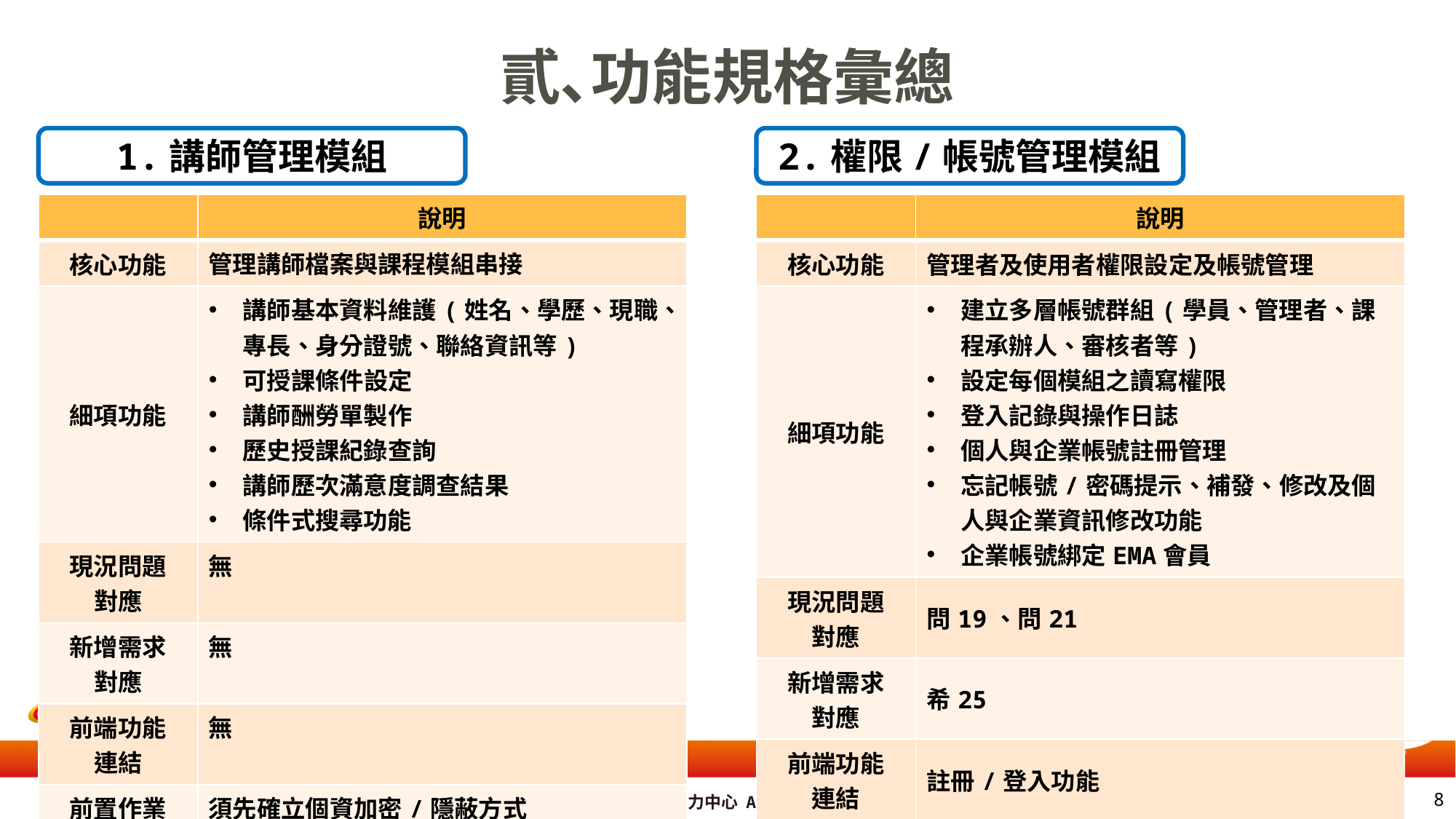

# 貳､功能規格彙總
1.講師管理模組
2.權限/帳號管理模組
|  | 說明 |
| --- | --- |
| 核心功能 | 管理講師檔案與課程模組串接 |
| 細項功能 | 講師基本資料維護(姓名、學歷、現職、專長、身分證號、聯絡資訊等) 可授課條件設定 講師酬勞單製作 歷史授課紀錄查詢 講師歷次滿意度調查結果 條件式搜尋功能 |
| 現況問題 對應 | 無 |
| 新增需求 對應 | 無 |
| 前端功能 連結 | 無 |
| 前置作業 | 須先確立個資加密/隱蔽方式 |
|  | 說明 |
| --- | --- |
| 核心功能 | 管理者及使用者權限設定及帳號管理 |
| 細項功能 | 建立多層帳號群組(學員、管理者、課程承辦人、審核者等) 設定每個模組之讀寫權限 登入記錄與操作日誌 個人與企業帳號註冊管理 忘記帳號/密碼提示、補發、修改及個人與企業資訊修改功能 企業帳號綁定EMA會員 |
| 現況問題 對應 | 問19、問21 |
| 新增需求 對應 | 希25 |
| 前端功能 連結 | 註冊/登入功能 |
| 前置作業 | 1.須先確立個資加密/隱蔽方式 2.須先定義各類使用者角色及權限 |
8